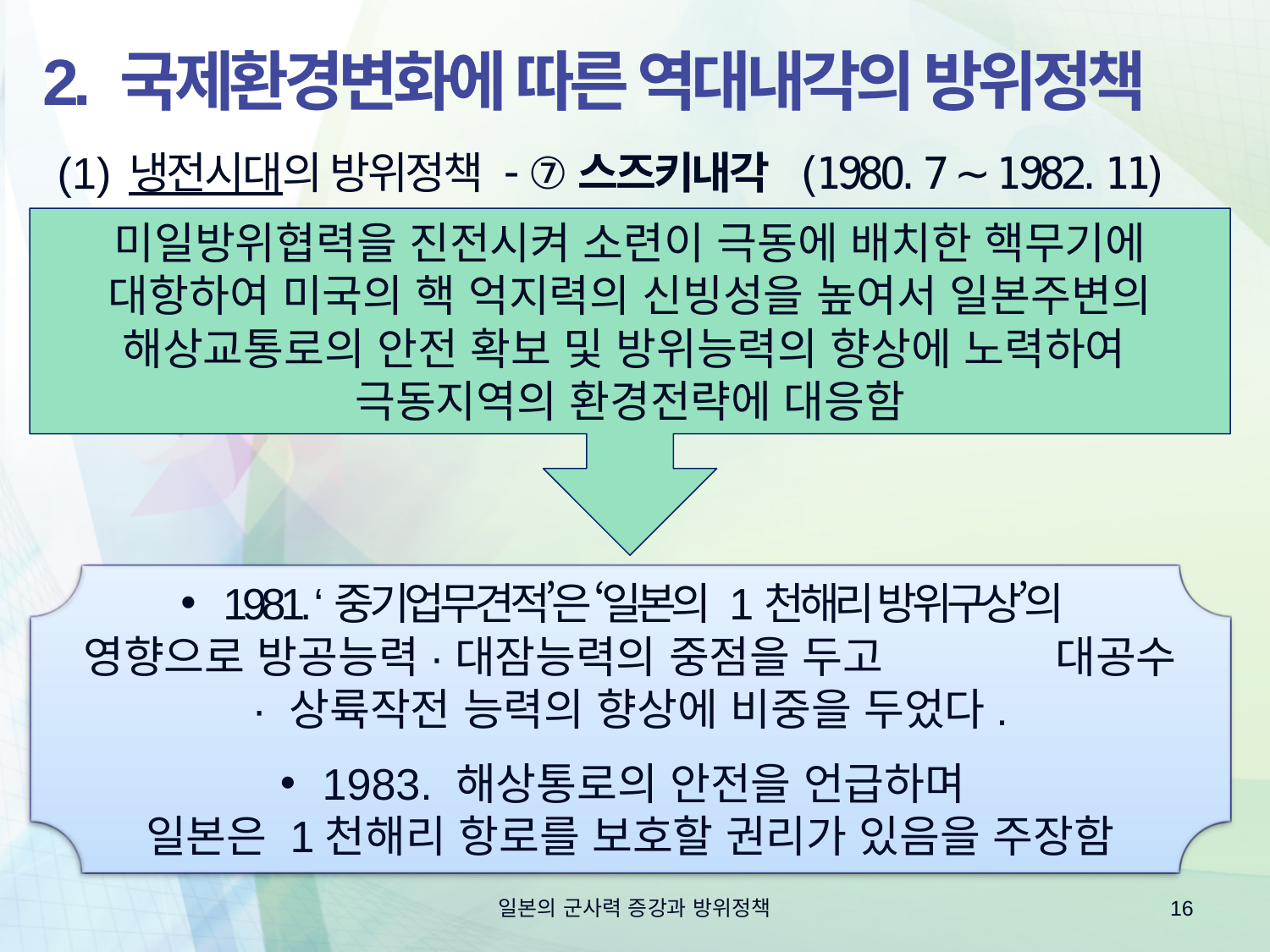

# 2. 국제환경변화에 따른 역대내각의 방위정책
냉전시대의 방위정책 - ⑦스즈키내각  (1980. 7 ~ 1982. 11)
미일방위협력을 진전시켜 소련이 극동에 배치한 핵무기에 대항하여 미국의 핵 억지력의 신빙성을 높여서 일본주변의 해상교통로의 안전 확보 및 방위능력의 향상에 노력하여  극동지역의 환경전략에 대응함
 1981. ‘중기업무견적’은 ‘일본의 1천해리 방위구상’의
영향으로 방공능력·대잠능력의 중점을 두고              대공수 · 상륙작전 능력의 향상에 비중을 두었다.

 1983. 해상통로의 안전을 언급하며
일본은 1천해리 항로를 보호할 권리가 있음을 주장함
일본의 군사력 증강과 방위정책
16